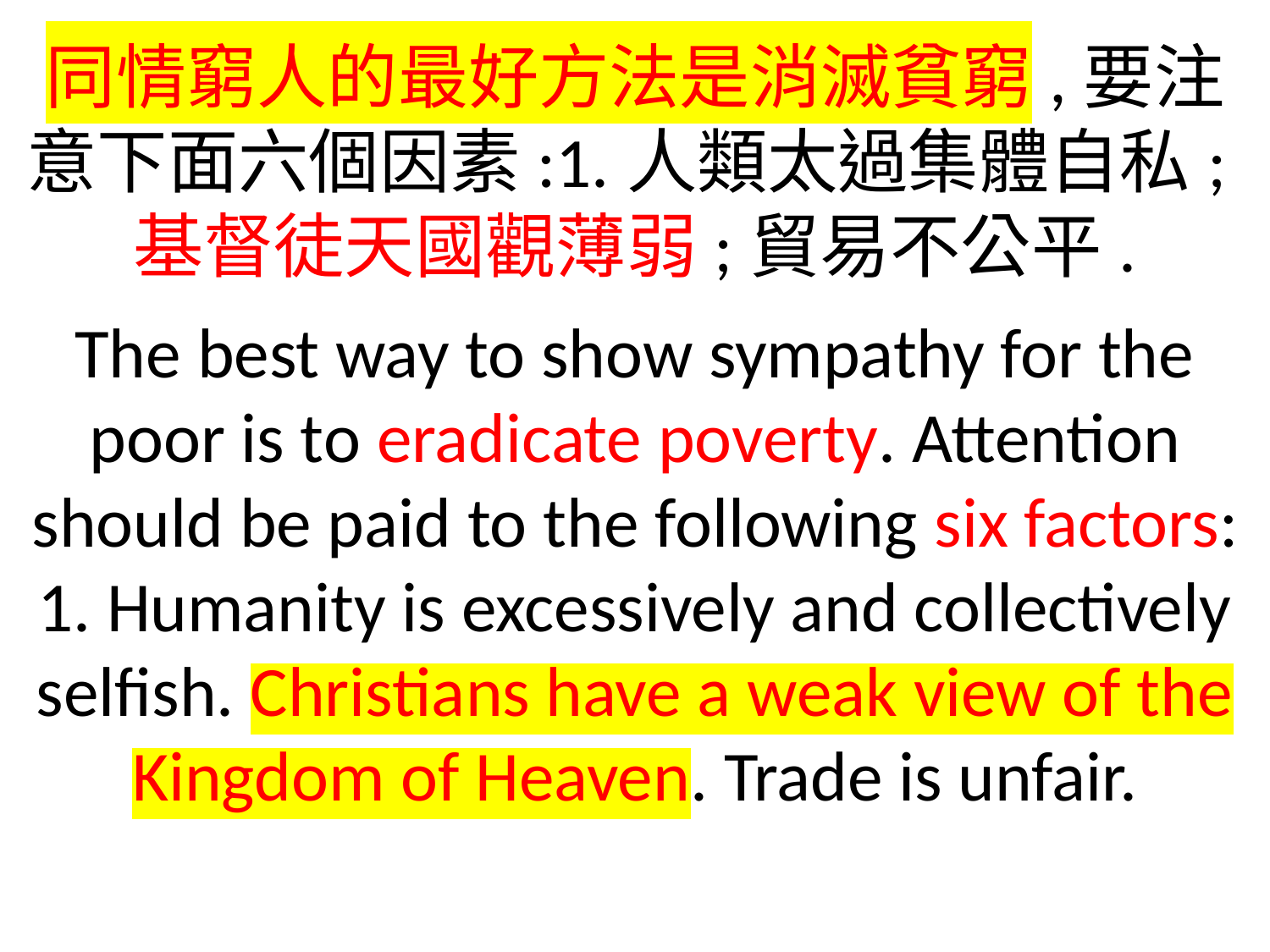

同情窮人的最好方法是消滅貧窮,要注意下面六個因素:1.人類太過集體自私;基督徒天國觀薄弱;貿易不公平.
The best way to show sympathy for the poor is to eradicate poverty. Attention should be paid to the following six factors: 1. Humanity is excessively and collectively selfish. Christians have a weak view of the Kingdom of Heaven. Trade is unfair.